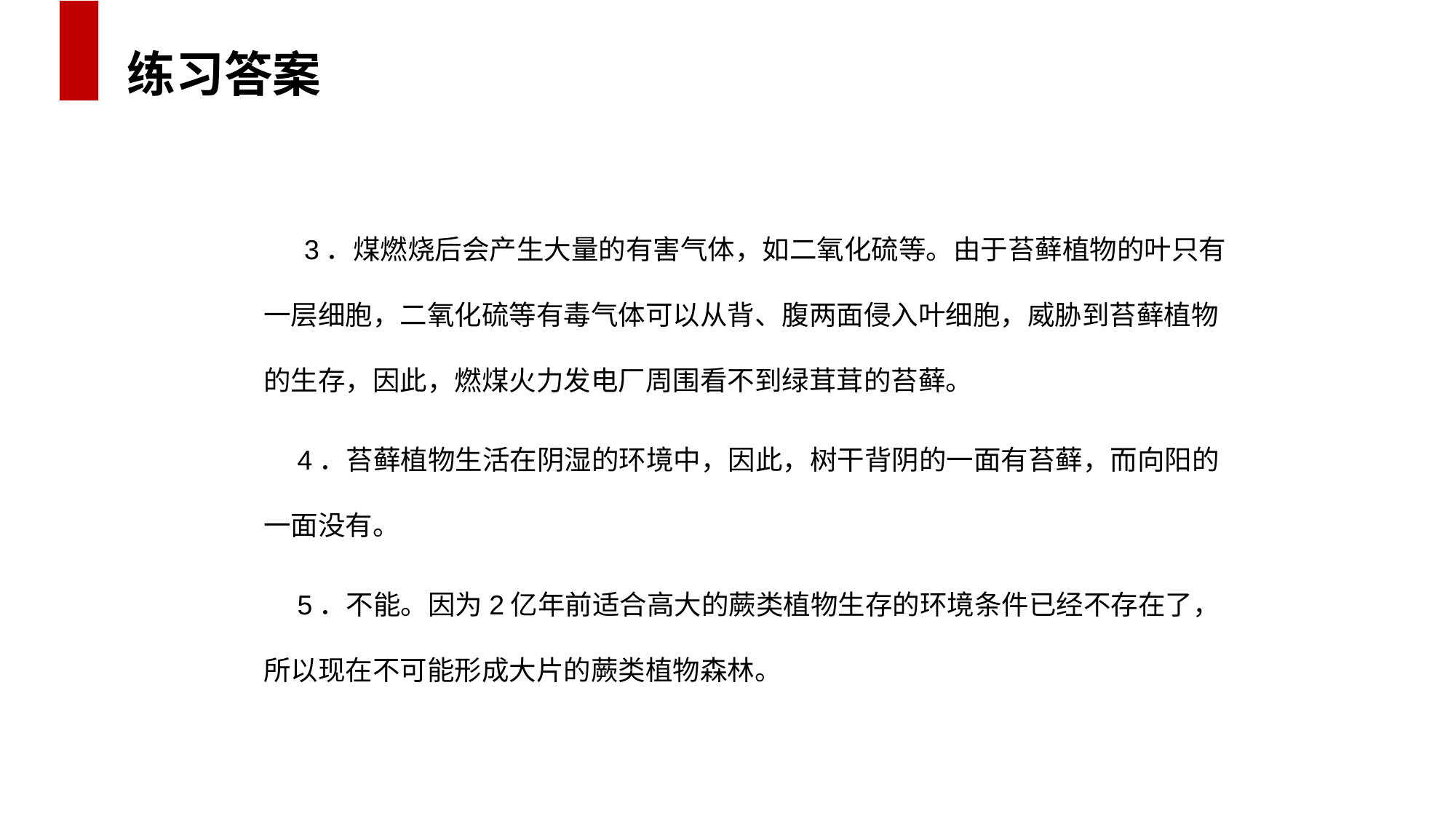

练习答案
　　3．煤燃烧后会产生大量的有害气体，如二氧化硫等。由于苔藓植物的叶只有一层细胞，二氧化硫等有毒气体可以从背、腹两面侵入叶细胞，威胁到苔藓植物的生存，因此，燃煤火力发电厂周围看不到绿茸茸的苔藓。
　4．苔藓植物生活在阴湿的环境中，因此，树干背阴的一面有苔藓，而向阳的一面没有。
　5．不能。因为2亿年前适合高大的蕨类植物生存的环境条件已经不存在了，所以现在不可能形成大片的蕨类植物森林。